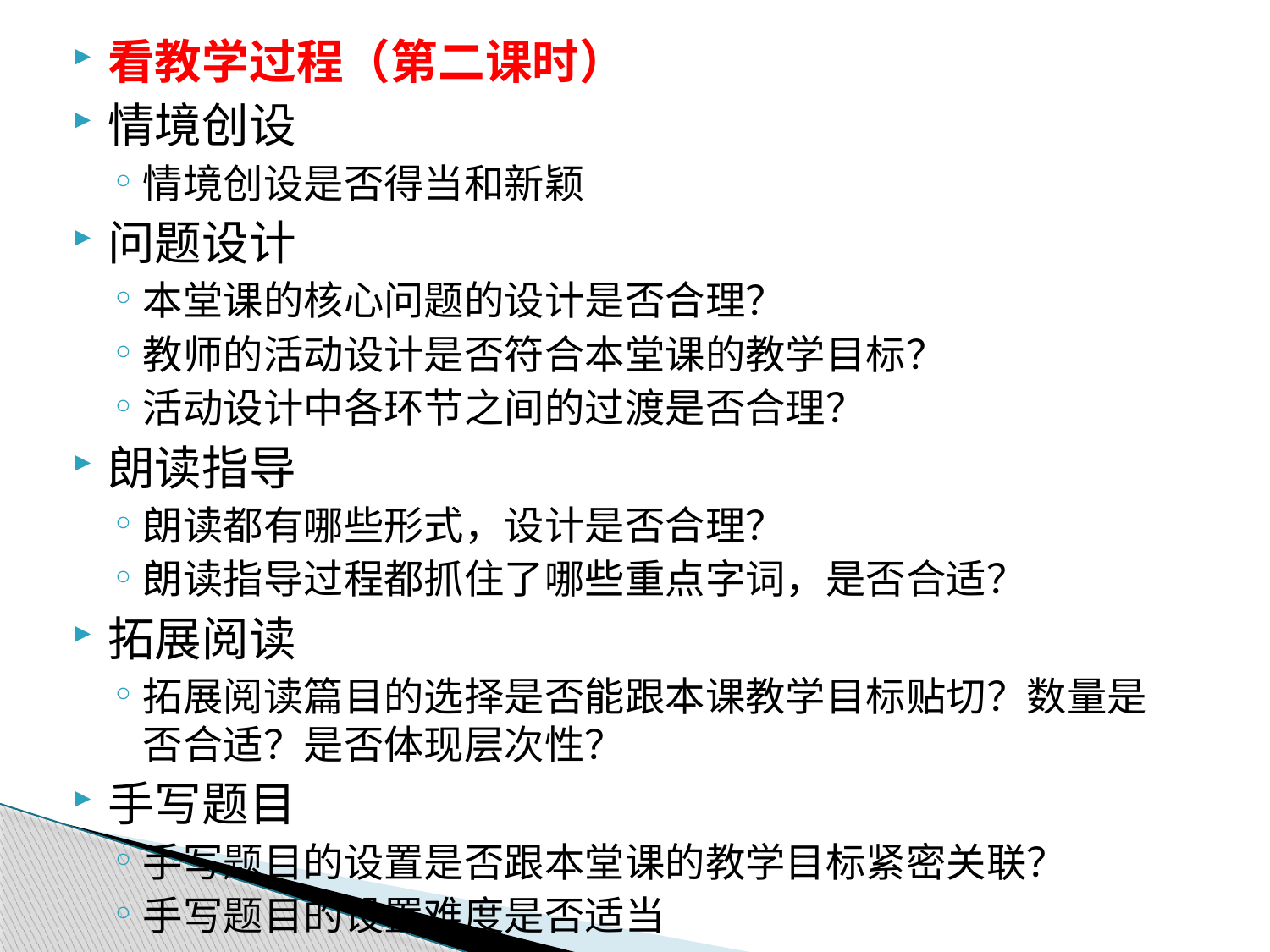

看教学过程（第二课时）
情境创设
情境创设是否得当和新颖
问题设计
本堂课的核心问题的设计是否合理？
教师的活动设计是否符合本堂课的教学目标？
活动设计中各环节之间的过渡是否合理？
朗读指导
朗读都有哪些形式，设计是否合理？
朗读指导过程都抓住了哪些重点字词，是否合适？
拓展阅读
拓展阅读篇目的选择是否能跟本课教学目标贴切？数量是否合适？是否体现层次性？
手写题目
手写题目的设置是否跟本堂课的教学目标紧密关联？
手写题目的设置难度是否适当